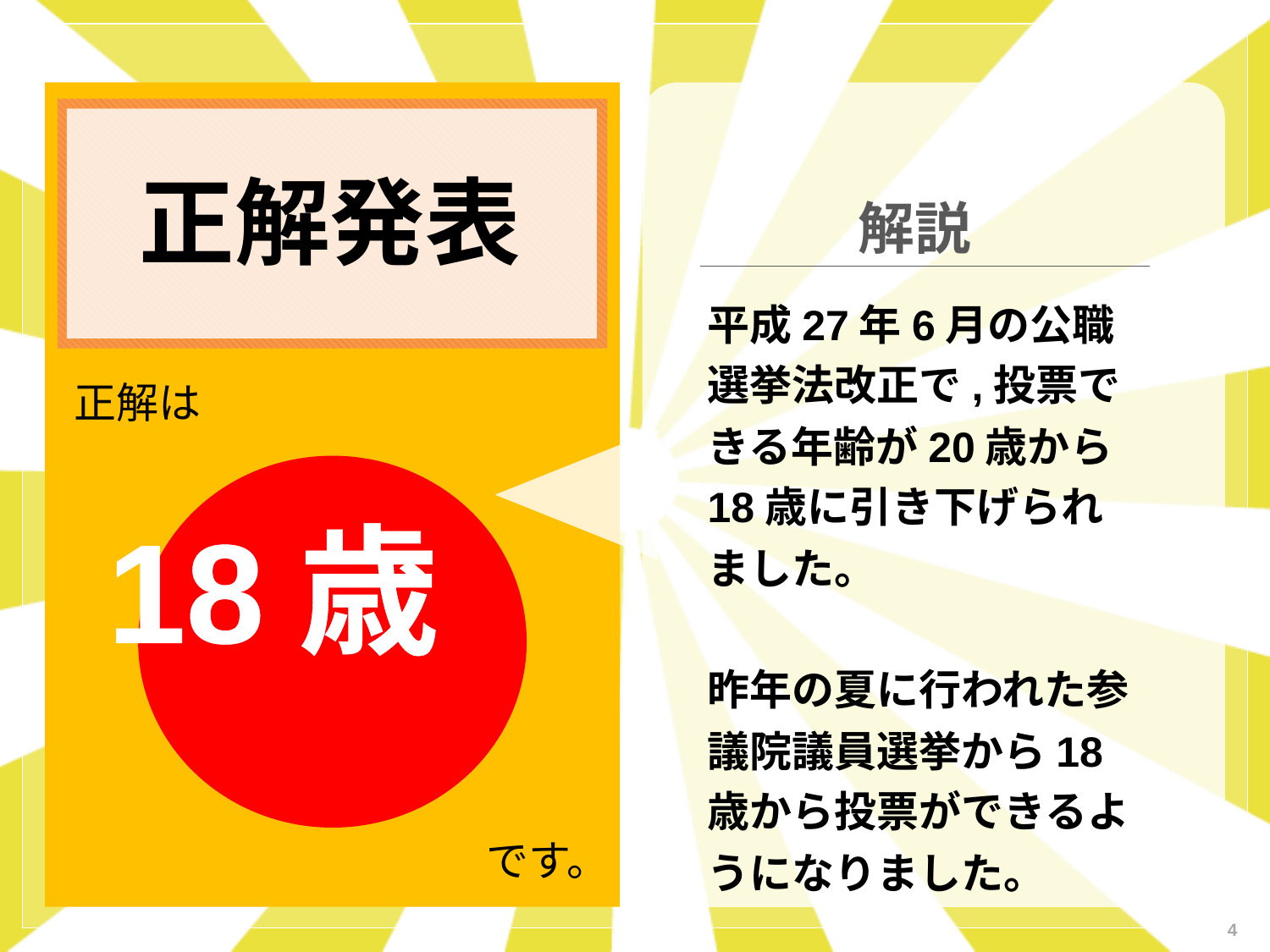

正解発表
解説
平成27年6月の公職選挙法改正で,投票できる年齢が20歳から18歳に引き下げられました。

昨年の夏に行われた参議院議員選挙から18歳から投票ができるようになりました。
正解は

18歳
です。
4